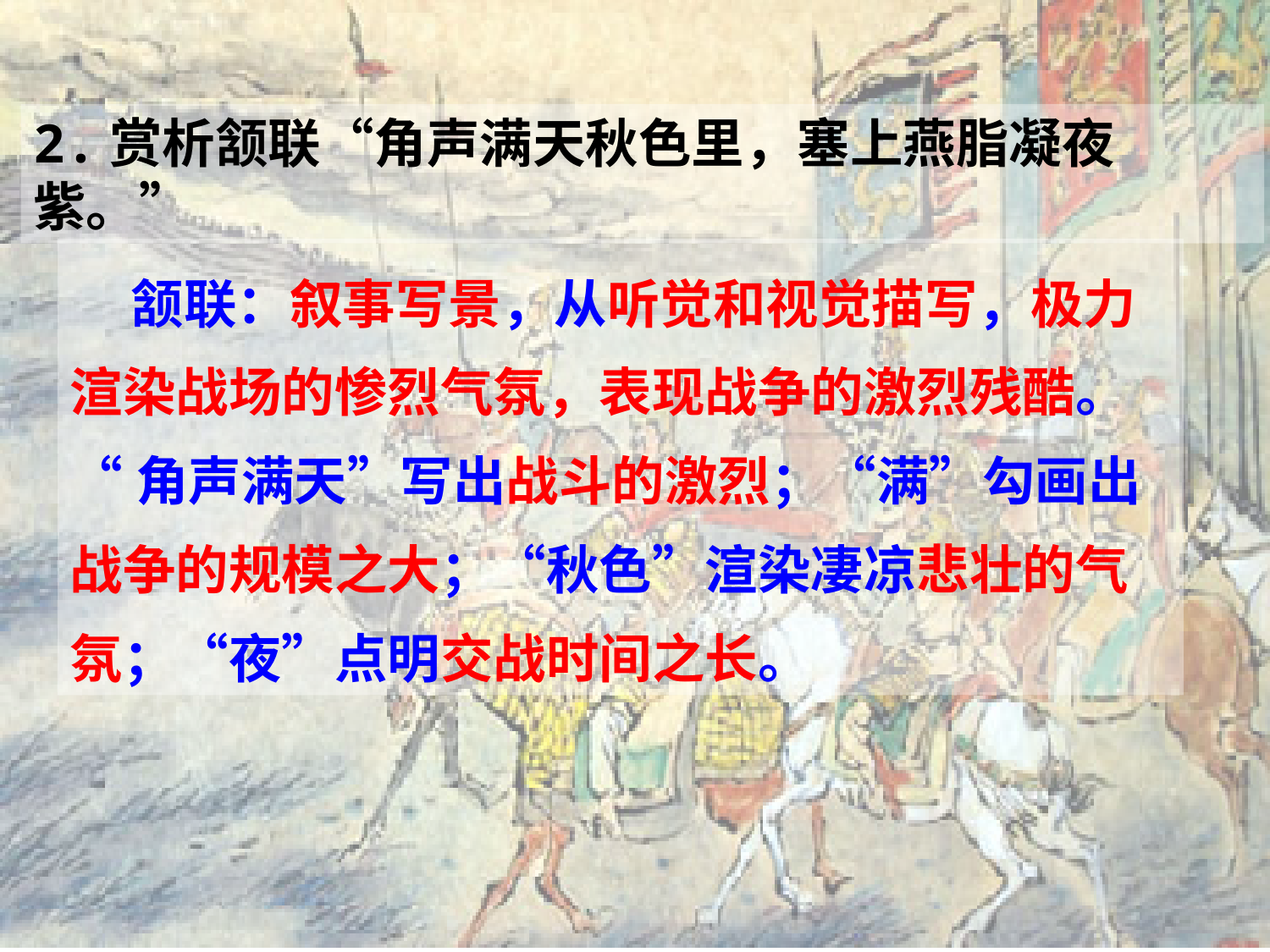

2.赏析颔联“角声满天秋色里，塞上燕脂凝夜紫。”
    颔联：叙事写景，从听觉和视觉描写，极力渲染战场的惨烈气氛，表现战争的激烈残酷。
“角声满天”写出战斗的激烈；“满”勾画出战争的规模之大；“秋色”渲染凄凉悲壮的气氛；“夜”点明交战时间之长。